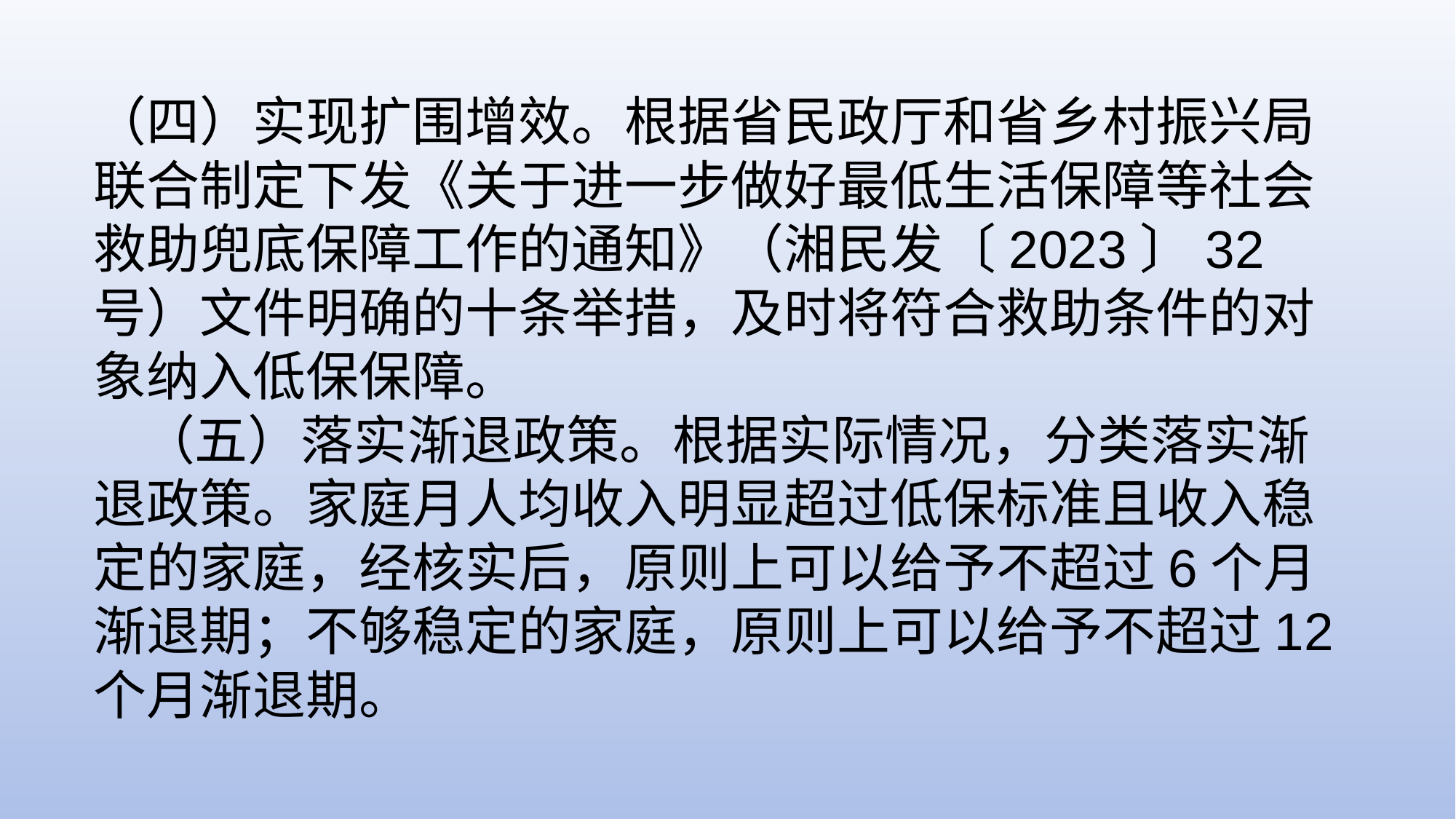

（四）实现扩围增效。根据省民政厅和省乡村振兴局联合制定下发《关于进一步做好最低生活保障等社会救助兜底保障工作的通知》（湘民发〔2023〕32号）文件明确的十条举措，及时将符合救助条件的对象纳入低保保障。（五）落实渐退政策。根据实际情况，分类落实渐退政策。家庭月人均收入明显超过低保标准且收入稳定的家庭，经核实后，原则上可以给予不超过6个月渐退期；不够稳定的家庭，原则上可以给予不超过12个月渐退期。